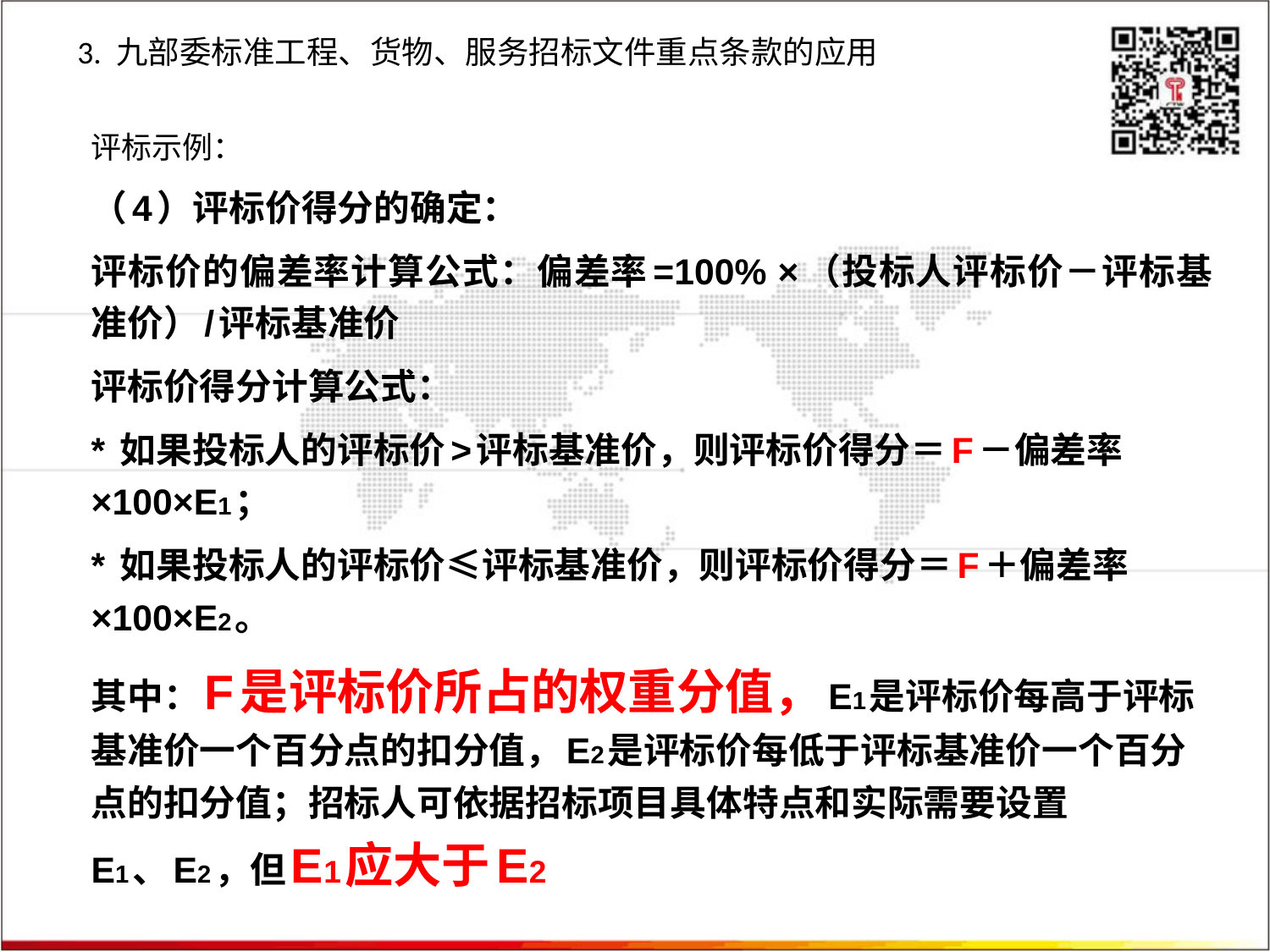

3. 九部委标准工程、货物、服务招标文件重点条款的应用
评标示例：
（4）评标价得分的确定：
评标价的偏差率计算公式：偏差率=100% ×（投标人评标价－评标基准价）/评标基准价
评标价得分计算公式：
* 如果投标人的评标价>评标基准价，则评标价得分＝F－偏差率×100×E1；
* 如果投标人的评标价≤评标基准价，则评标价得分＝F＋偏差率×100×E2。
其中：F是评标价所占的权重分值，E1是评标价每高于评标基准价一个百分点的扣分值，E2是评标价每低于评标基准价一个百分点的扣分值；招标人可依据招标项目具体特点和实际需要设置E1、E2，但E1应大于E2